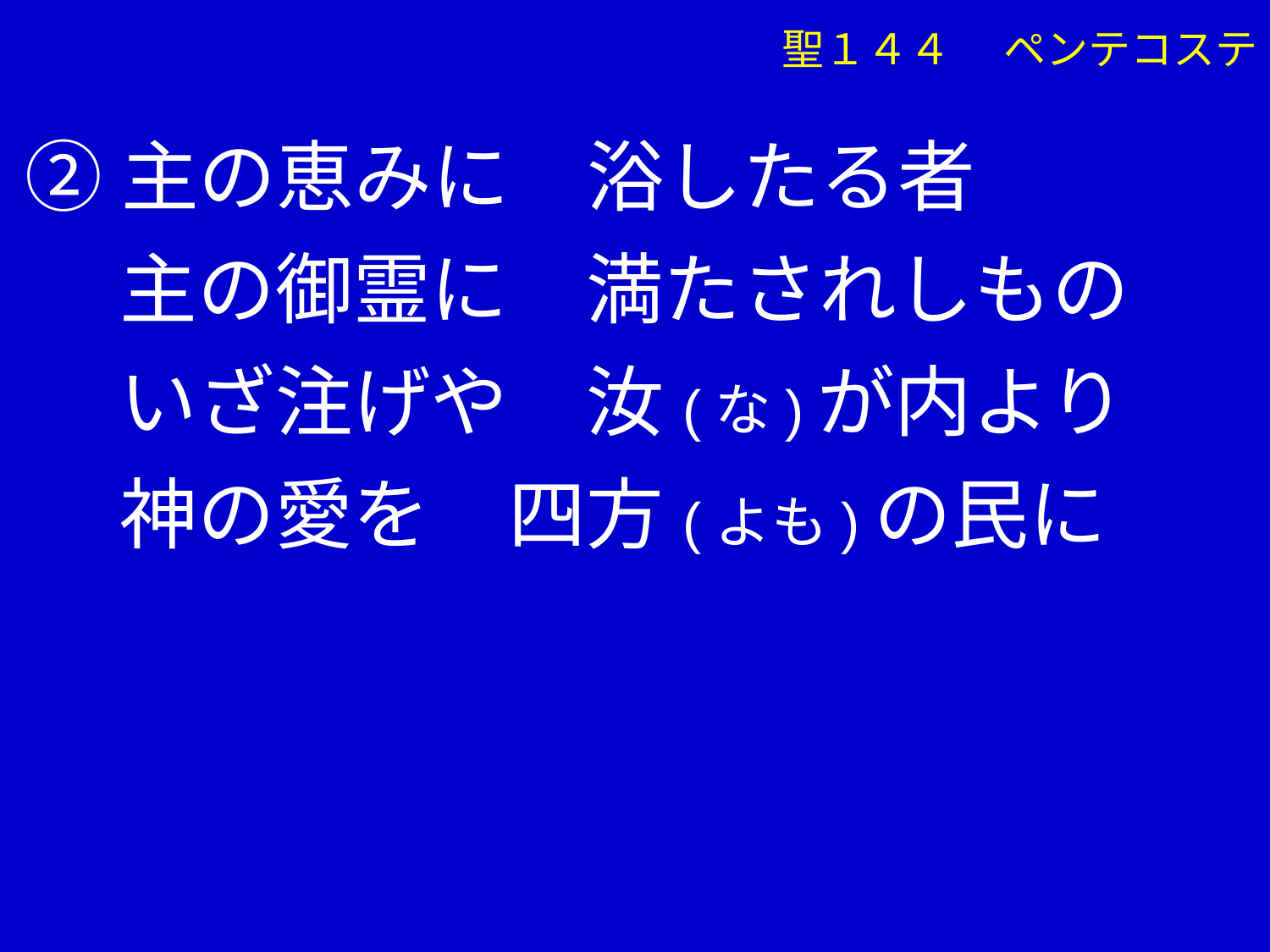

聖１４４ 　ペンテコステ
②主の恵みに　浴したる者
　 主の御霊に　満たされしもの
　 いざ注げや　汝(な)が内より
　 神の愛を　四方(よも)の民に